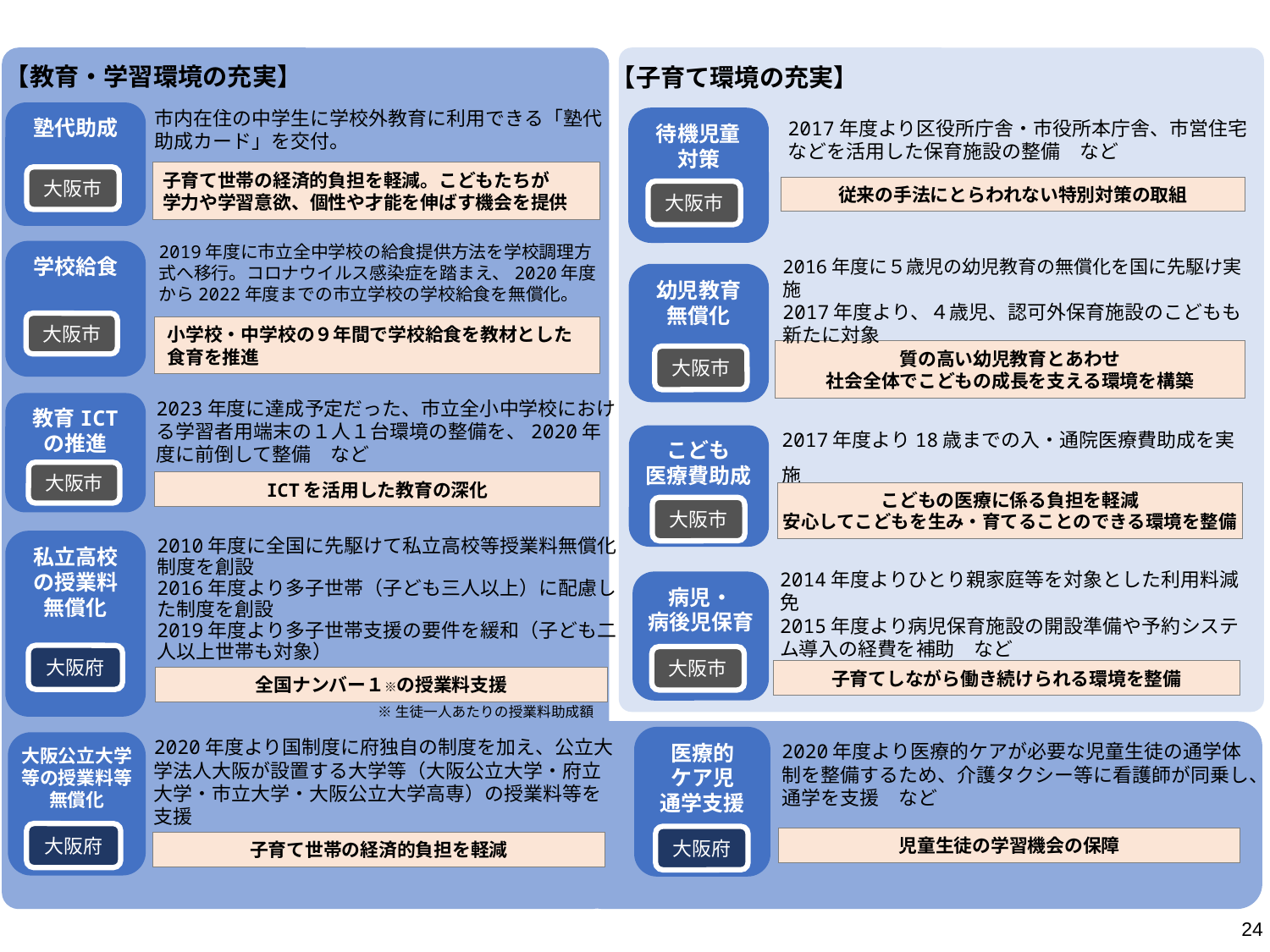

【教育・学習環境の充実】
【子育て環境の充実】
市内在住の中学生に学校外教育に利用できる「塾代助成カード」を交付。
塾代助成
2017年度より区役所庁舎・市役所本庁舎、市営住宅などを活用した保育施設の整備　など
待機児童
対策
子育て世帯の経済的負担を軽減。こどもたちが
学力や学習意欲、個性や才能を伸ばす機会を提供
大阪市
従来の手法にとらわれない特別対策の取組
大阪市
2019年度に市立全中学校の給食提供方法を学校調理方式へ移行。コロナウイルス感染症を踏まえ、2020年度から2022年度までの市立学校の学校給食を無償化。
学校給食
2016年度に５歳児の幼児教育の無償化を国に先駆け実施
2017年度より、４歳児、認可外保育施設のこどもも新たに対象
幼児教育
無償化
大阪市
小学校・中学校の９年間で学校給食を教材とした食育を推進
質の高い幼児教育とあわせ
社会全体でこどもの成長を支える環境を構築
大阪市
2023年度に達成予定だった、市立全小中学校における学習者用端末の１人１台環境の整備を、2020年度に前倒して整備　など
教育ICT
の推進
2017年度より18歳までの入・通院医療費助成を実施

こども
医療費助成
大阪市
ICTを活用した教育の深化
こどもの医療に係る負担を軽減
安心してこどもを生み・育てることのできる環境を整備
大阪市
2010年度に全国に先駆けて私立高校等授業料無償化制度を創設
2016年度より多子世帯（子ども三人以上）に配慮した制度を創設
2019年度より多子世帯支援の要件を緩和（子ども二人以上世帯も対象）
私立高校
の授業料
無償化
2014年度よりひとり親家庭等を対象とした利用料減免
2015年度より病児保育施設の開設準備や予約システム導入の経費を補助　など
病児・
病後児保育
大阪府
大阪市
子育てしながら働き続けられる環境を整備
全国ナンバー１※の授業料支援
※生徒一人あたりの授業料助成額

2020年度より国制度に府独自の制度を加え、公立大学法人大阪が設置する大学等（大阪公立大学・府立大学・市立大学・大阪公立大学高専）の授業料等を支援
医療的
ケア児
通学支援
2020年度より医療的ケアが必要な児童生徒の通学体制を整備するため、介護タクシー等に看護師が同乗し、通学を支援　など
大阪公立大学等の授業料等
無償化
大阪府
大阪府
児童生徒の学習機会の保障
子育て世帯の経済的負担を軽減
24